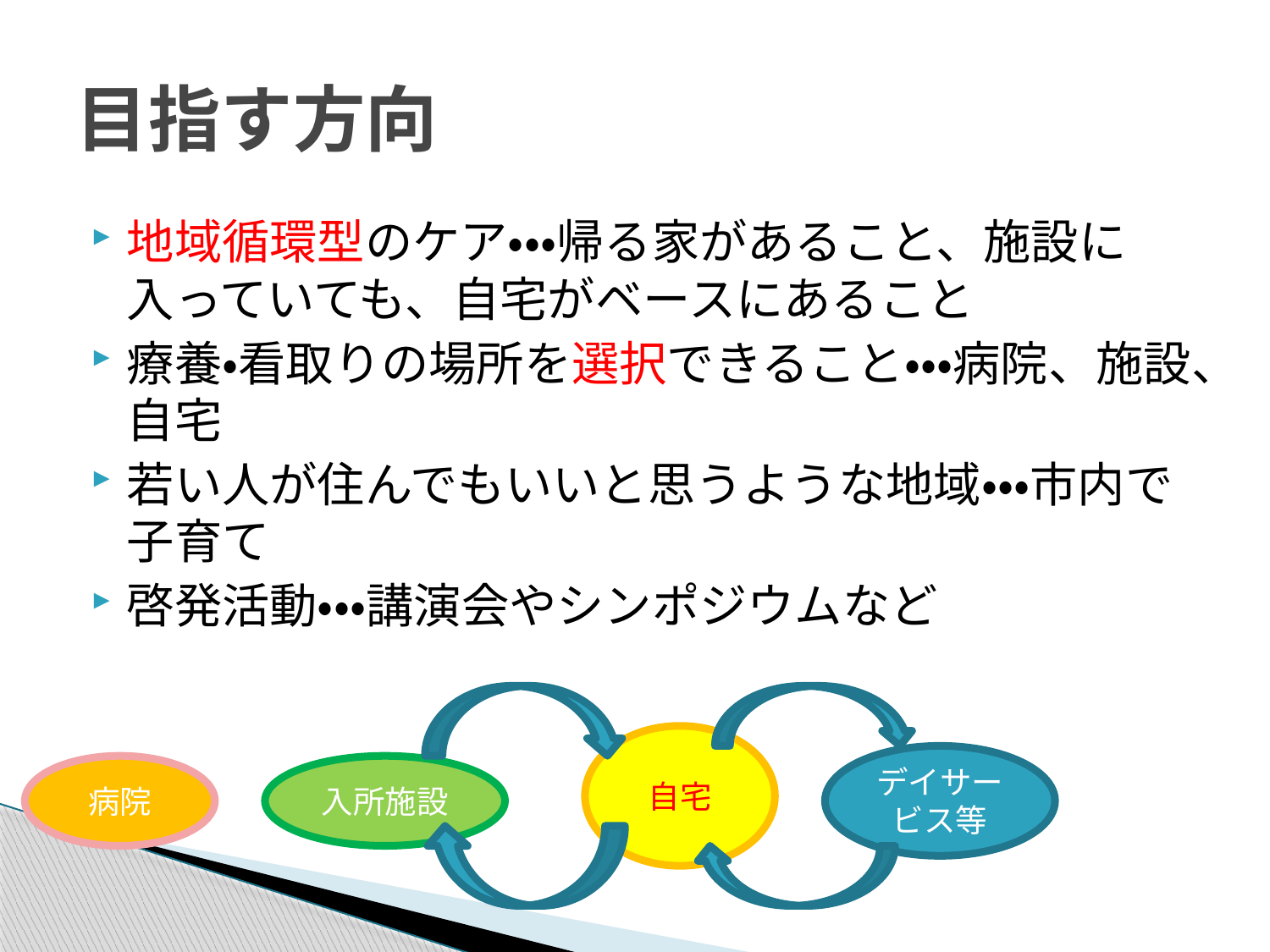

# 目指す方向
地域循環型のケア・・・帰る家があること、施設に入っていても、自宅がベースにあること
療養・看取りの場所を選択できること・・・病院、施設、自宅
若い人が住んでもいいと思うような地域・・・市内で子育て
啓発活動・・・講演会やシンポジウムなど

自宅
デイサービス等
病院
入所施設